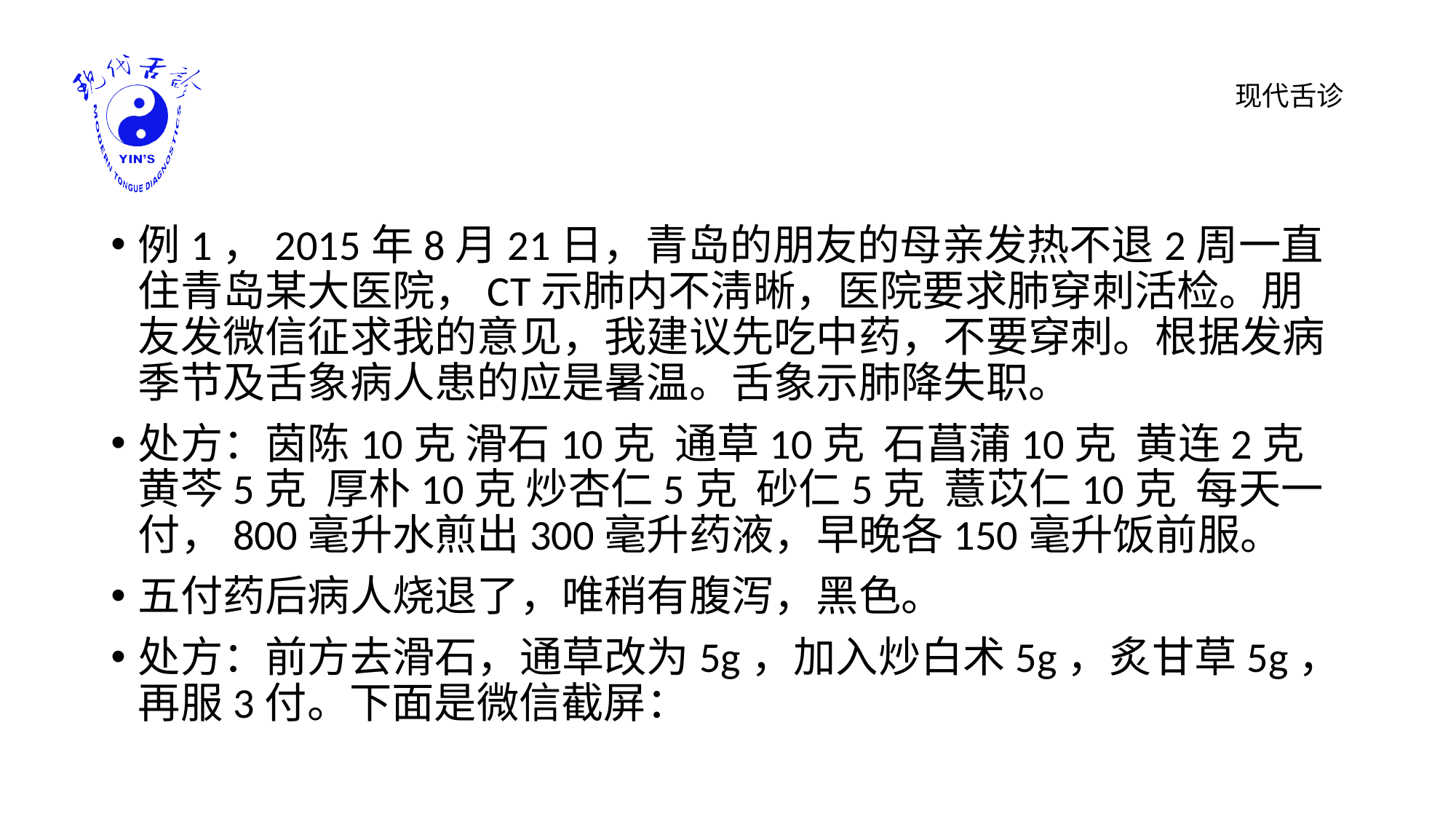

例1，2015年8月21日，青岛的朋友的母亲发热不退2周一直住青岛某大医院，CT示肺内不淸晰，医院要求肺穿刺活检。朋友发微信征求我的意见，我建议先吃中药，不要穿刺。根据发病季节及舌象病人患的应是暑温。舌象示肺降失职。
处方：茵陈10克 滑石10克  通草10克  石菖蒲10克  黄连2克  黄芩5克  厚朴10克 炒杏仁5克  砂仁5克  薏苡仁10克  每天一付，800毫升水煎出300毫升药液，早晚各150毫升饭前服。
五付药后病人烧退了，唯稍有腹泻，黑色。
处方：前方去滑石，通草改为5g，加入炒白术5g，炙甘草5g，再服3付。下面是微信截屏：